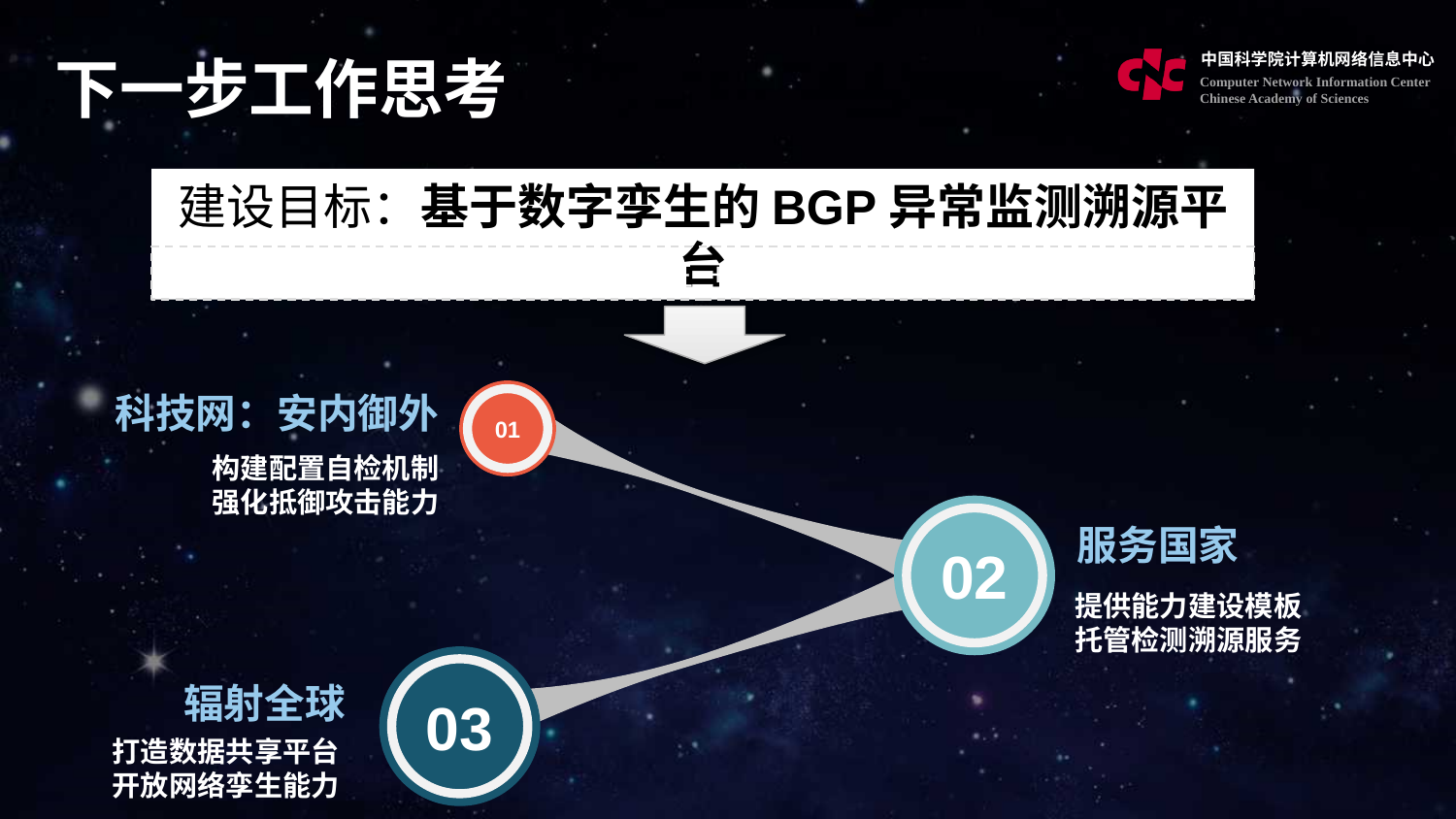

# 下一步工作思考
建设目标：基于数字孪生的BGP异常监测溯源平台
科技网数字孪生 + AS级网络孪生 + AS行为特征库 + 实时检测溯源

科技网：安内御外

01
构建配置自检机制
强化抵御攻击能力

服务国家
02
提供能力建设模板
托管检测溯源服务

辐射全球
03
打造数据共享平台
开放网络孪生能力